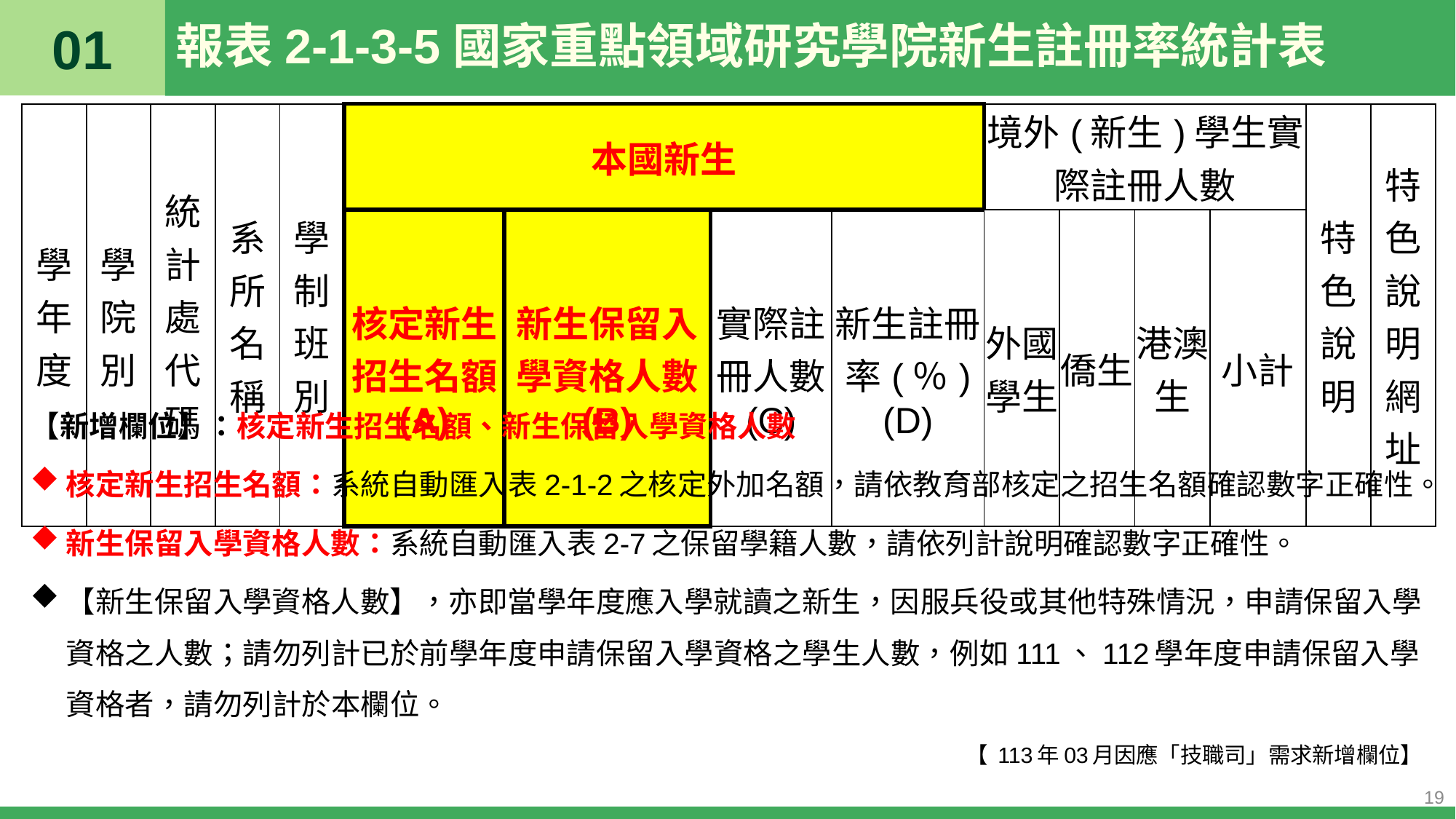

01
# 報表2-1-3-5國家重點領域研究學院新生註冊率統計表
| 學年度 | 學院別 | 統計處代碼 | 系所名稱 | 學制班別 | 本國新生 |  |  |  | 境外(新生)學生實際註冊人數 |  |  |  | 特色說明 | 特色說明網址 |
| --- | --- | --- | --- | --- | --- | --- | --- | --- | --- | --- | --- | --- | --- | --- |
|  |  |  |  |  | 核定新生招生名額 (A) | 新生保留入學資格人數 (B) | 實際註冊人數 (C) | 新生註冊率(％) (D) | 外國學生 | 僑生 | 港澳生 | 小計 |  |  |
【新增欄位】：核定新生招生名額、新生保留入學資格人數
核定新生招生名額：系統自動匯入表2-1-2之核定外加名額，請依教育部核定之招生名額確認數字正確性。
新生保留入學資格人數：系統自動匯入表2-7之保留學籍人數，請依列計說明確認數字正確性。
【新生保留入學資格人數】，亦即當學年度應入學就讀之新生，因服兵役或其他特殊情況，申請保留入學資格之人數；請勿列計已於前學年度申請保留入學資格之學生人數，例如111、112學年度申請保留入學資格者，請勿列計於本欄位。
【 113年03月因應「技職司」需求新增欄位】

19